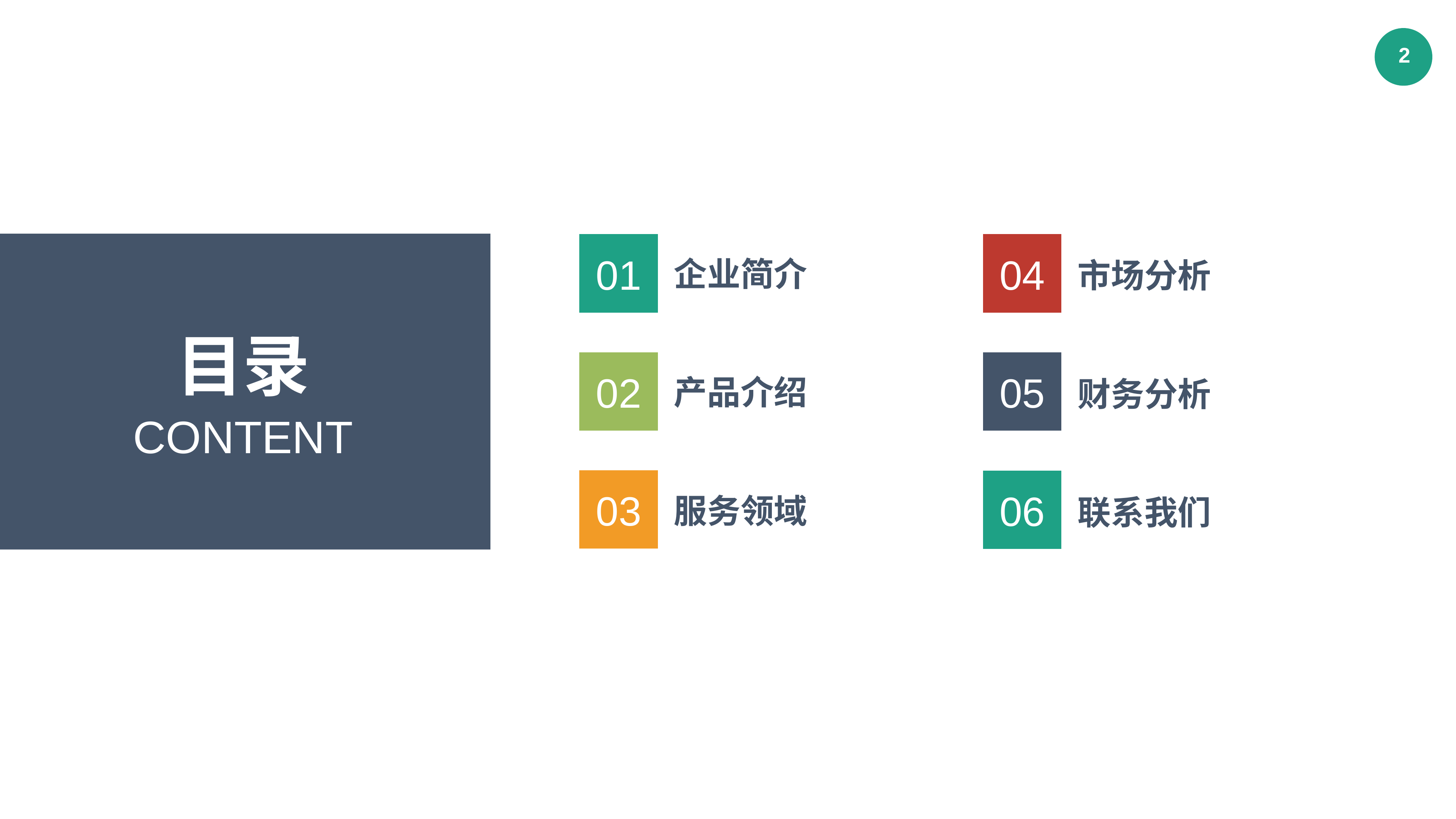

01
04
企业简介
市场分析
目录
05
02
产品介绍
财务分析
CONTENT
03
06
服务领域
联系我们